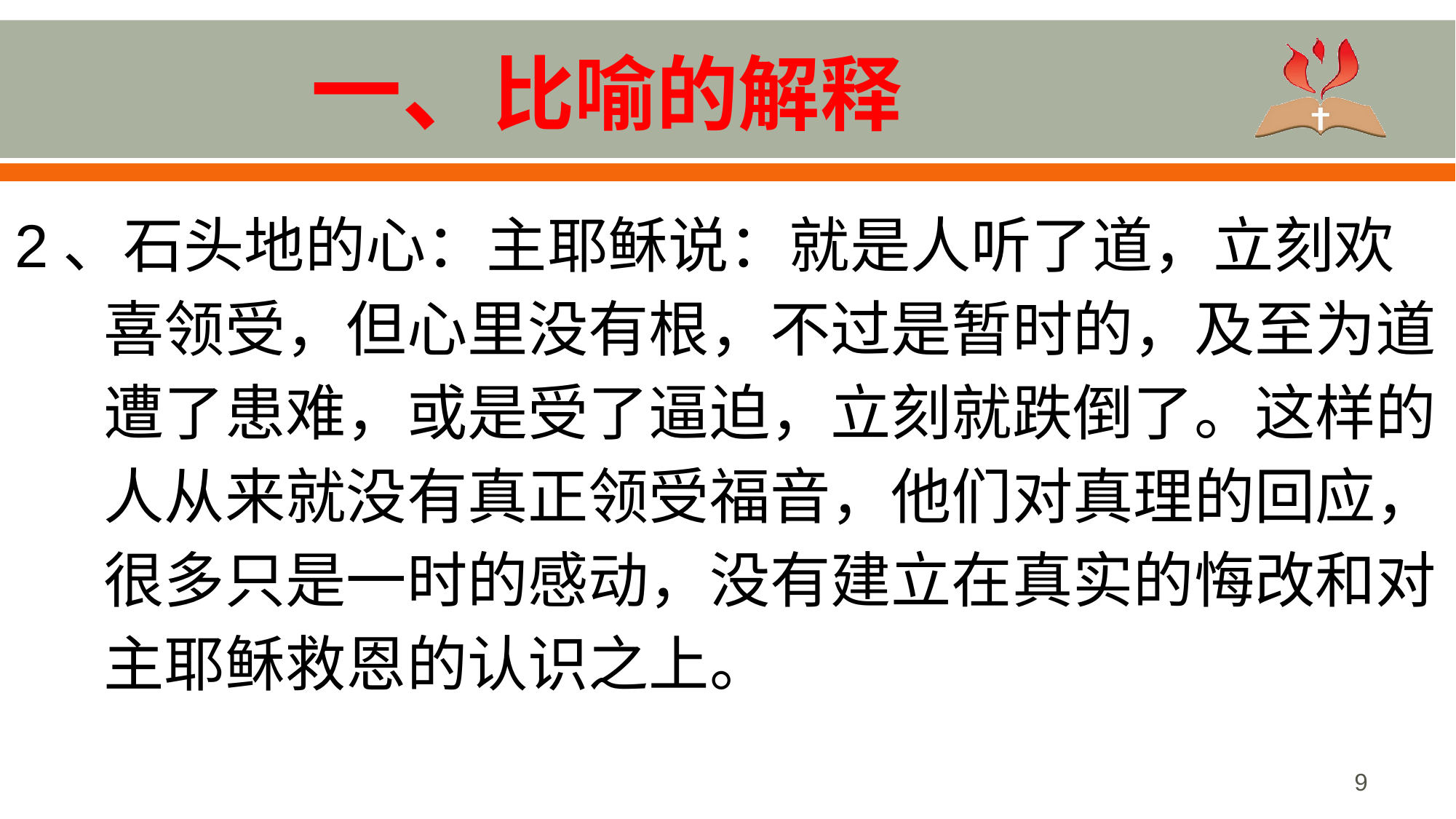

# 一、比喻的解释
2、石头地的心：主耶稣说：就是人听了道，立刻欢喜领受，但心里没有根，不过是暂时的，及至为道遭了患难，或是受了逼迫，立刻就跌倒了。这样的人从来就没有真正领受福音，他们对真理的回应，很多只是一时的感动，没有建立在真实的悔改和对主耶稣救恩的认识之上。

9